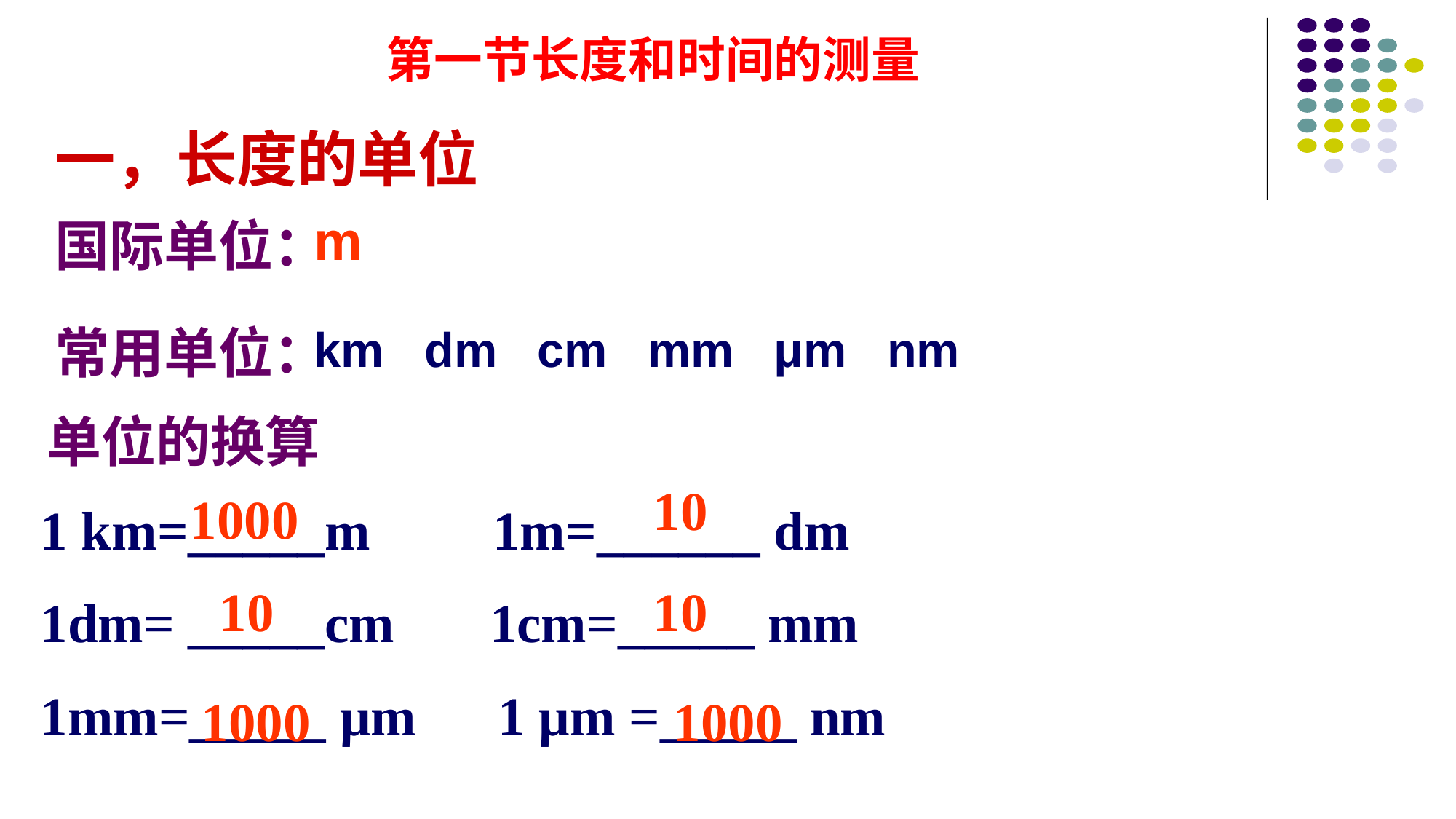

第一节长度和时间的测量

一，长度的单位
m
国际单位：
常用单位：
km   dm   cm   mm   μm   nm
单位的换算
10
1000
1 km=_____m         1m=______ dm
1dm= _____cm       1cm=_____ mm
1mm=_____ μm      1 μm =_____ nm
10
10
1000
1000